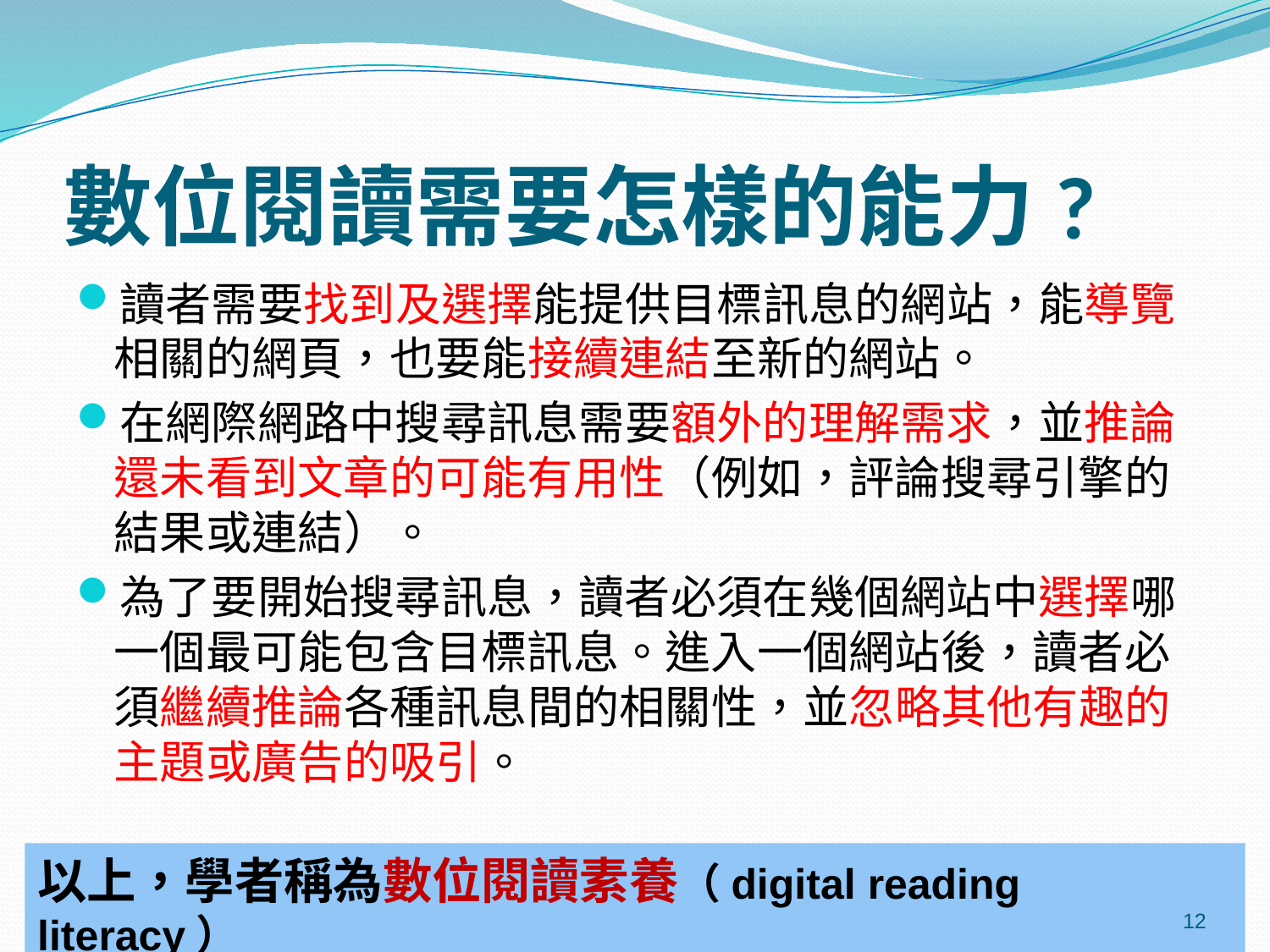

# 數位閱讀需要怎樣的能力?
讀者需要找到及選擇能提供目標訊息的網站，能導覽相關的網頁，也要能接續連結至新的網站。
在網際網路中搜尋訊息需要額外的理解需求，並推論還未看到文章的可能有用性（例如，評論搜尋引擎的結果或連結）。
為了要開始搜尋訊息，讀者必須在幾個網站中選擇哪一個最可能包含目標訊息。進入一個網站後，讀者必須繼續推論各種訊息間的相關性，並忽略其他有趣的主題或廣告的吸引。
以上，學者稱為數位閱讀素養（digital reading literacy）
12